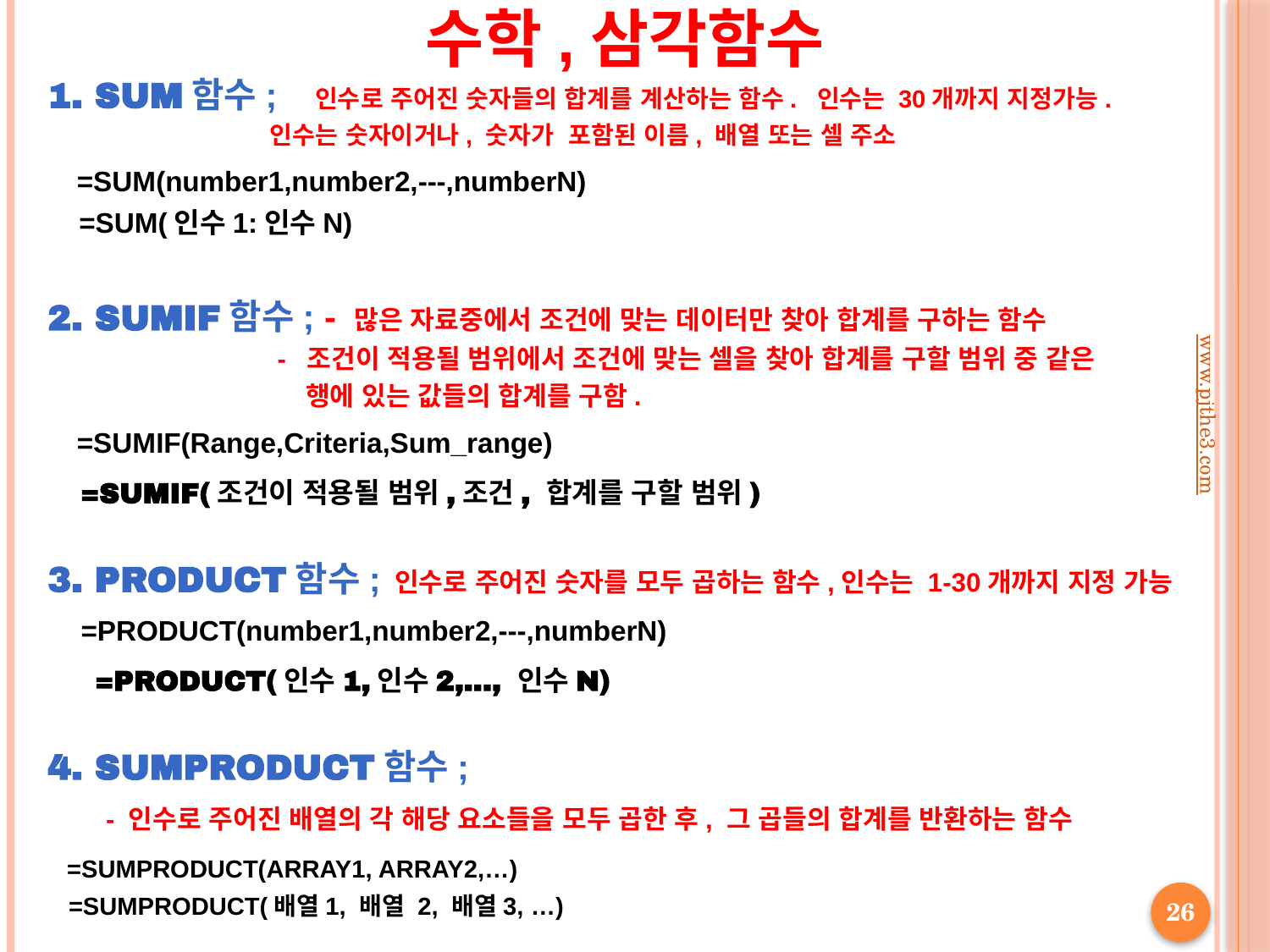

수학,삼각함수
1. SUM함수;   인수로 주어진 숫자들의 합계를 계산하는 함수.  인수는 30개까지 지정가능.
                               인수는 숫자이거나, 숫자가  포함된 이름, 배열 또는 셀 주소
   =SUM(number1,number2,---,numberN)
    =SUM(인수1:인수N)

2. SUMIF함수; - 많은 자료중에서 조건에 맞는 데이터만 찾아 합계를 구하는 함수
                               -  조건이 적용될 범위에서 조건에 맞는 셀을 찾아 합계를 구할 범위 중 같은
                                  행에 있는 값들의 합계를 구함.
   =SUMIF(Range,Criteria,Sum_range)
   =SUMIF(조건이 적용될 범위,조건, 합계를 구할 범위)

3. PRODUCT함수; 인수로 주어진 숫자를 모두 곱하는 함수,인수는 1-30개까지 지정 가능
    =PRODUCT(number1,number2,---,numberN)
    =PRODUCT(인수1,인수2,…, 인수N)

4. SUMPRODUCT함수;
      - 인수로 주어진 배열의 각 해당 요소들을 모두 곱한 후, 그 곱들의 합계를 반환하는 함수
  =SUMPRODUCT(ARRAY1, ARRAY2,…)
   =SUMPRODUCT(배열1, 배열 2, 배열3, …)

www.pjthe3.com

26